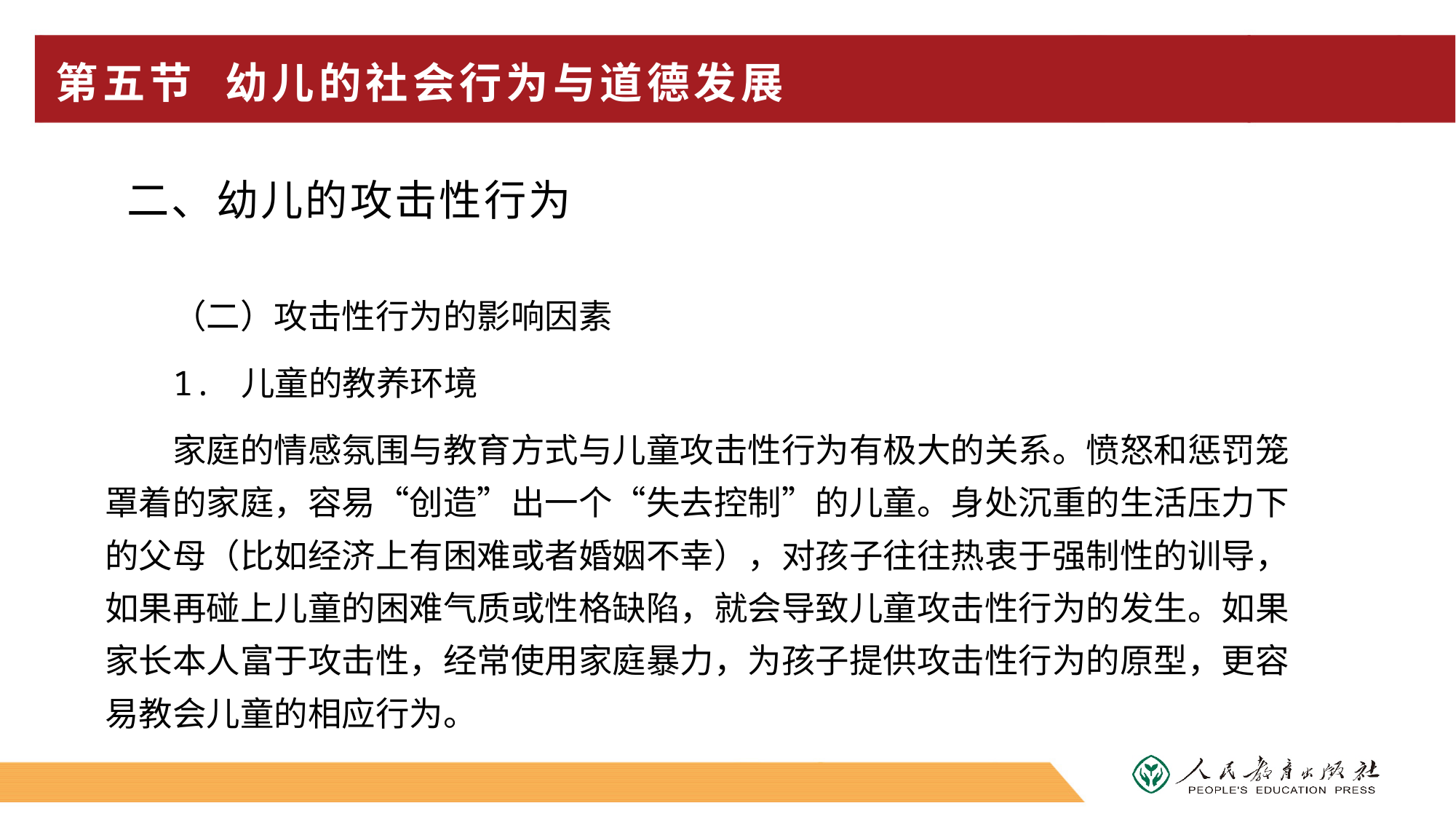

# 第五节  幼儿的社会行为与道德发展
 二、幼儿的攻击性行为
（二）攻击性行为的影响因素
1. 儿童的教养环境
家庭的情感氛围与教育方式与儿童攻击性行为有极大的关系。愤怒和惩罚笼罩着的家庭，容易“创造”出一个“失去控制”的儿童。身处沉重的生活压力下的父母（比如经济上有困难或者婚姻不幸），对孩子往往热衷于强制性的训导，如果再碰上儿童的困难气质或性格缺陷，就会导致儿童攻击性行为的发生。如果家长本人富于攻击性，经常使用家庭暴力，为孩子提供攻击性行为的原型，更容易教会儿童的相应行为。